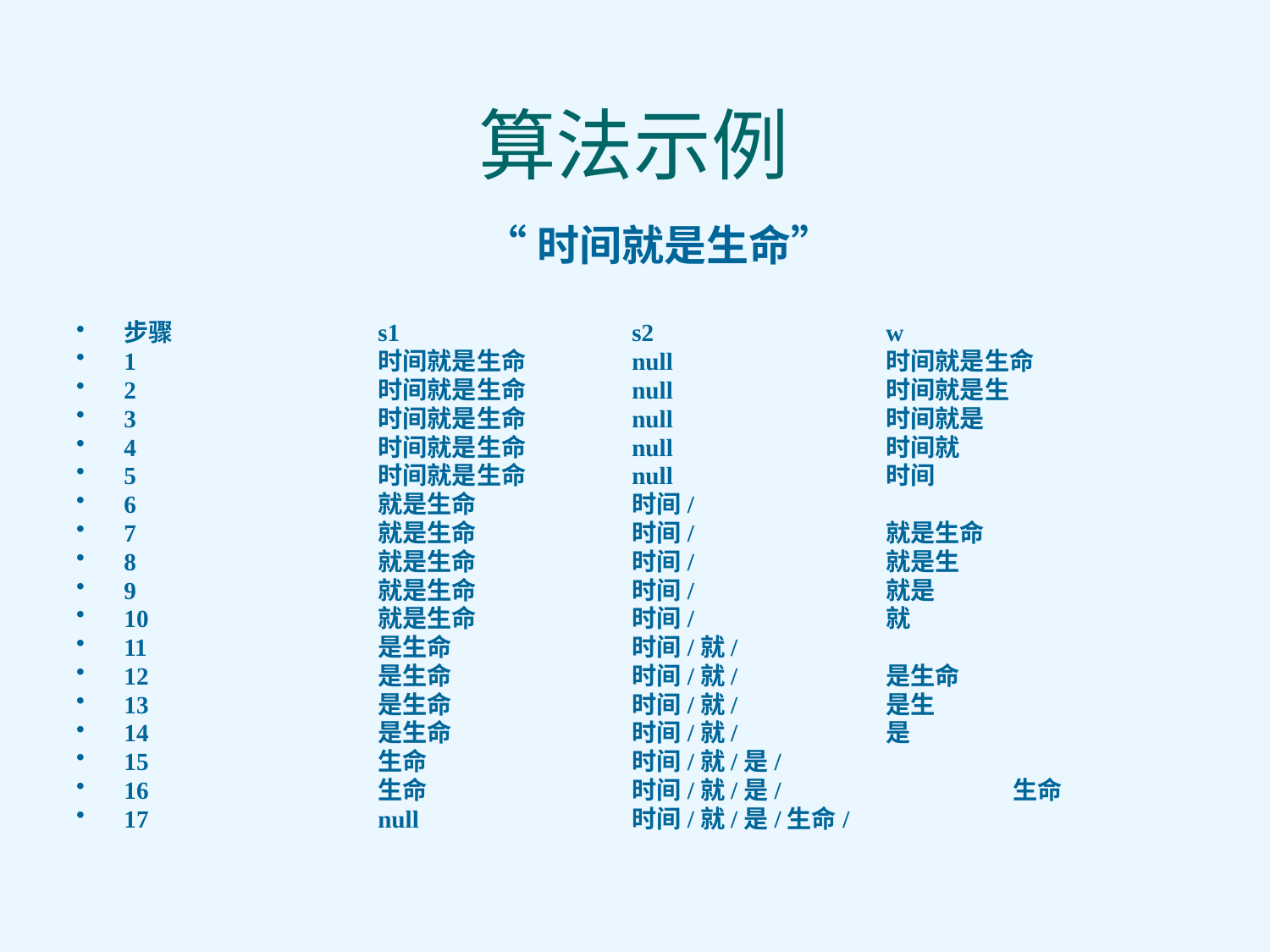

# 算法示例
	“时间就是生命”

步骤		s1		s2		w
1		时间就是生命	null		时间就是生命
2		时间就是生命	null		时间就是生
3		时间就是生命	null		时间就是
4		时间就是生命	null		时间就
5		时间就是生命	null		时间
6		就是生命		时间/
7		就是生命		时间/		就是生命
8		就是生命		时间/		就是生
9		就是生命		时间/		就是
10		就是生命		时间/		就
11		是生命		时间/就/
12		是生命		时间/就/		是生命
13		是生命		时间/就/		是生
14		是生命		时间/就/		是
15		生命		时间/就/是/
16		生命		时间/就/是/		生命
17		null		时间/就/是/生命/